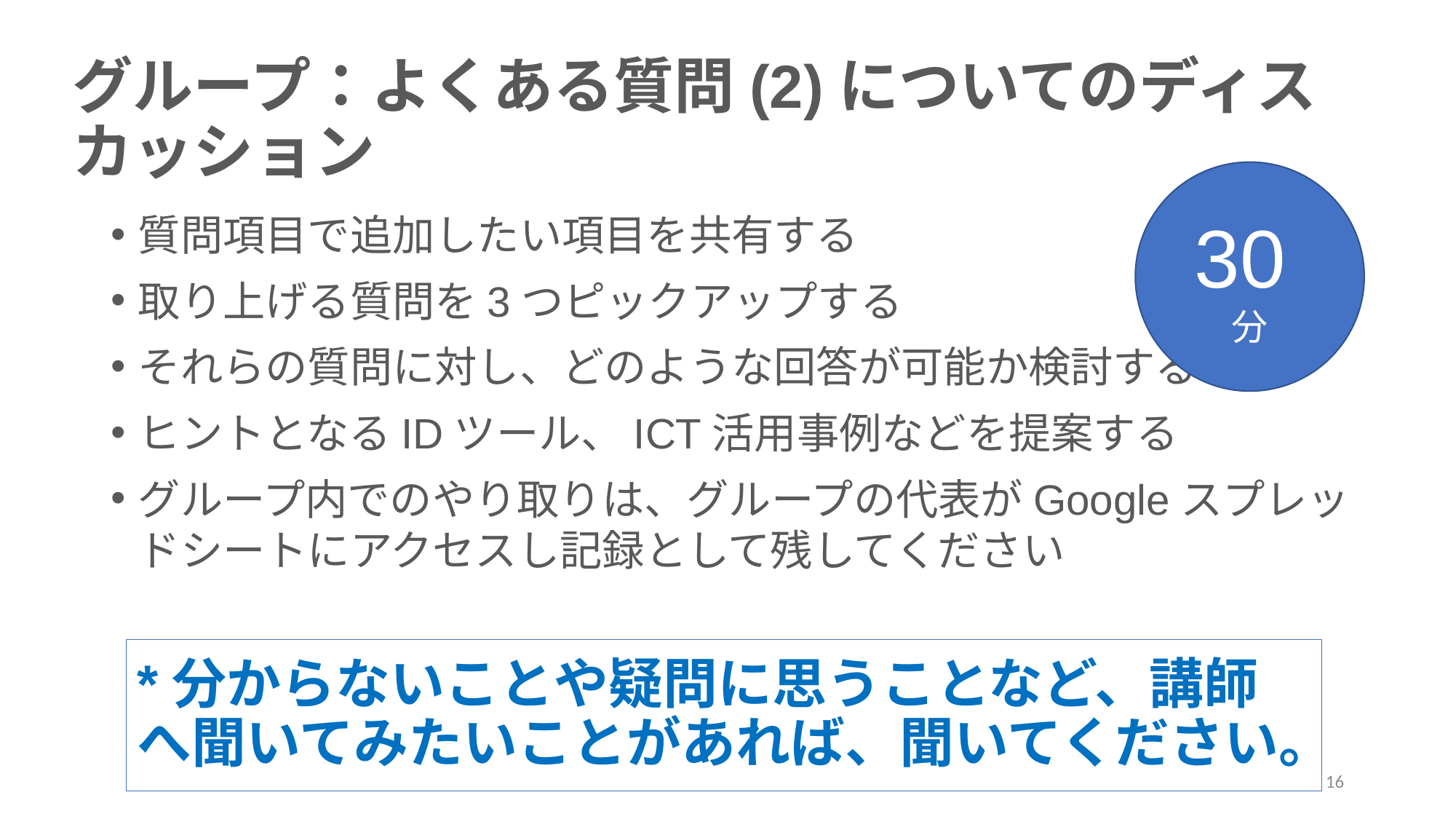

# グループ：よくある質問(2)についてのディスカッション
30分
質問項目で追加したい項目を共有する
取り上げる質問を3つピックアップする
それらの質問に対し、どのような回答が可能か検討する
ヒントとなるIDツール、ICT活用事例などを提案する
グループ内でのやり取りは、グループの代表がGoogleスプレッドシートにアクセスし記録として残してください

*分からないことや疑問に思うことなど、講師へ聞いてみたいことがあれば、聞いてください。
16